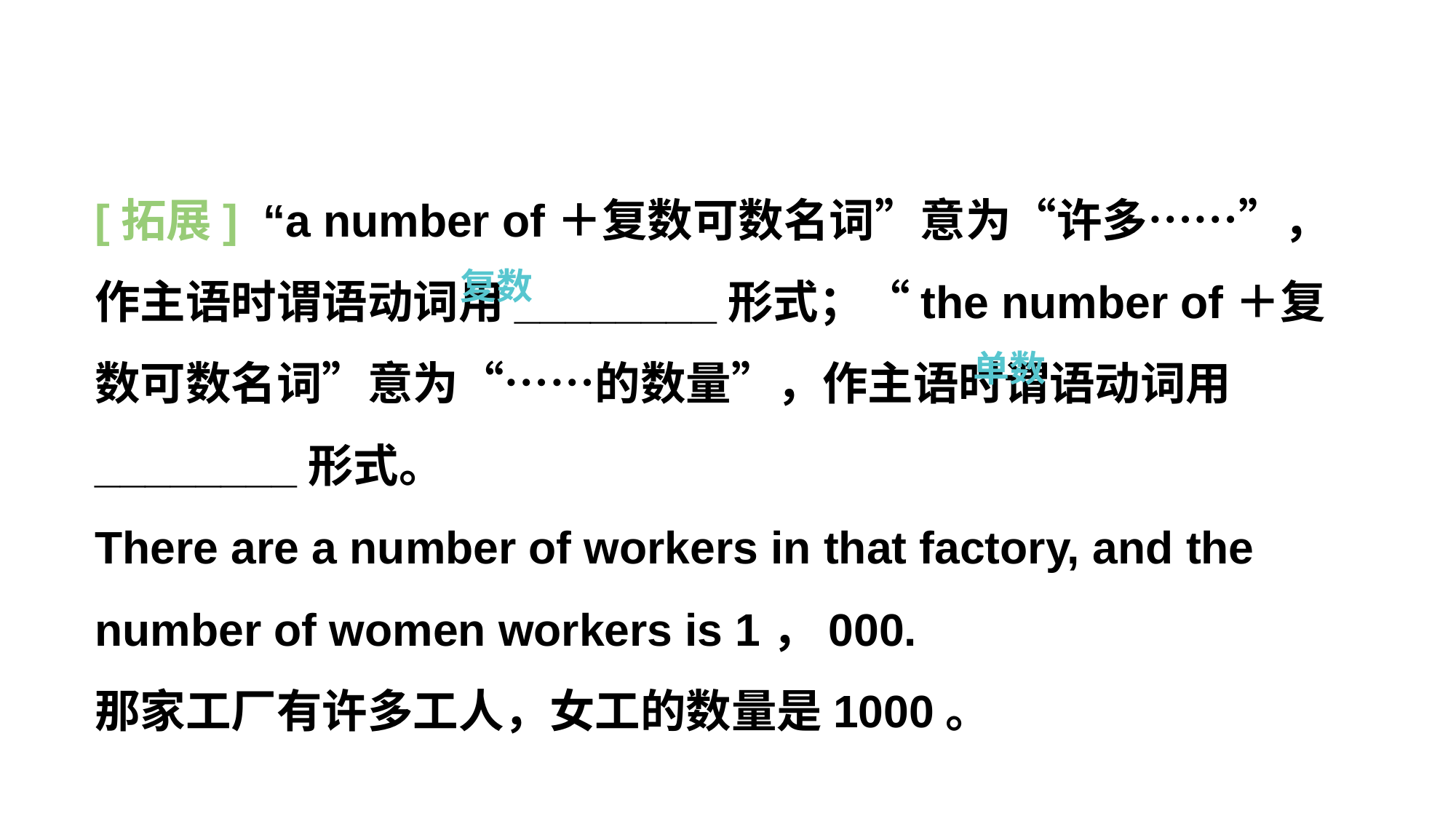

[拓展]  “a number of＋复数可数名词”意为“许多……”，作主语时谓语动词用________形式；“the number of＋复数可数名词”意为“……的数量”，作主语时谓语动词用________形式。
There are a number of workers in that factory, and the number of women workers is 1，000.
那家工厂有许多工人，女工的数量是1000。
复数
单数